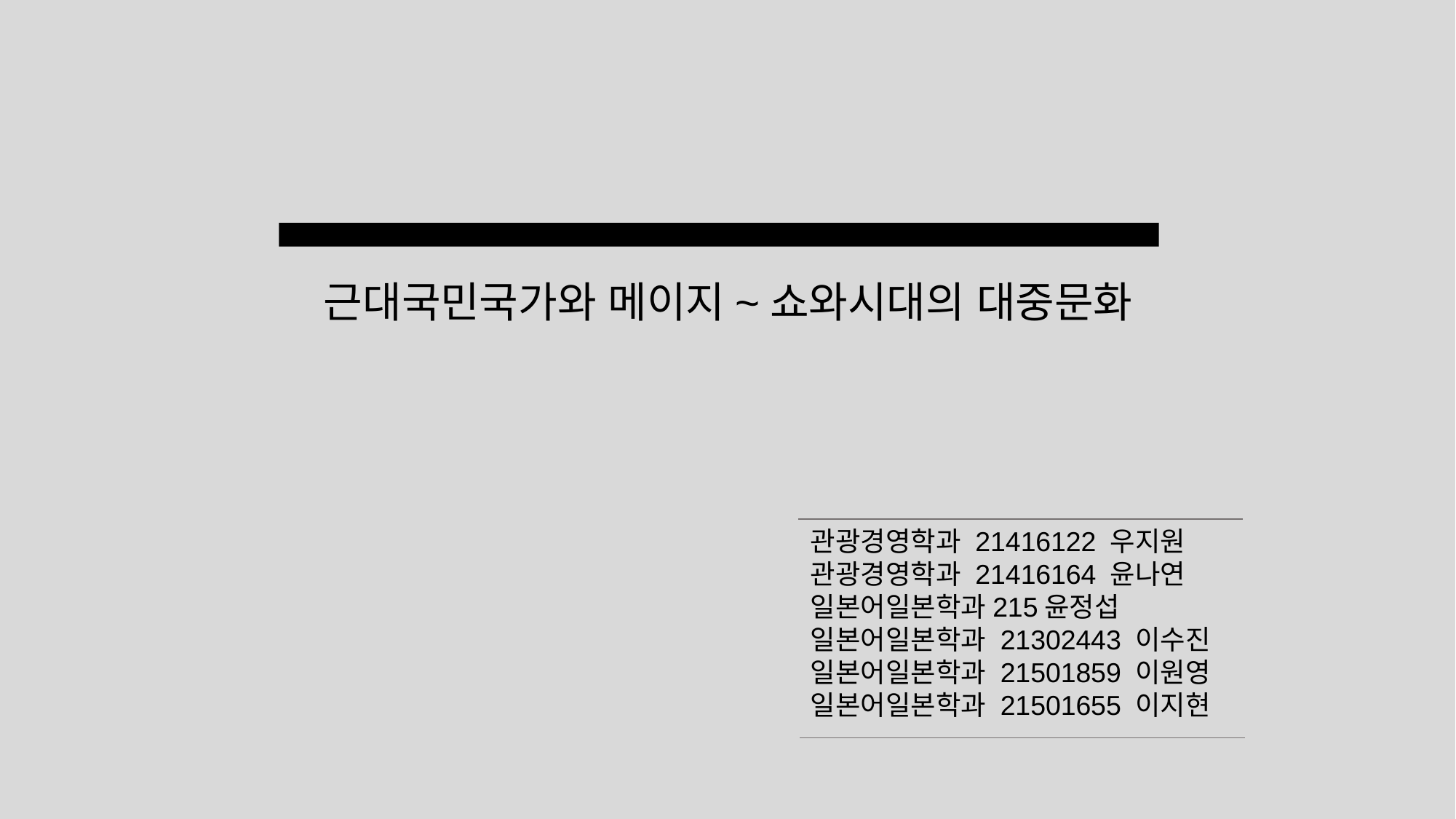

근대국민국가와 메이지~쇼와시대의 대중문화

관광경영학과 21416122 우지원
관광경영학과 21416164 윤나연
일본어일본학과215윤정섭
일본어일본학과 21302443 이수진
일본어일본학과 21501859 이원영
일본어일본학과 21501655 이지현